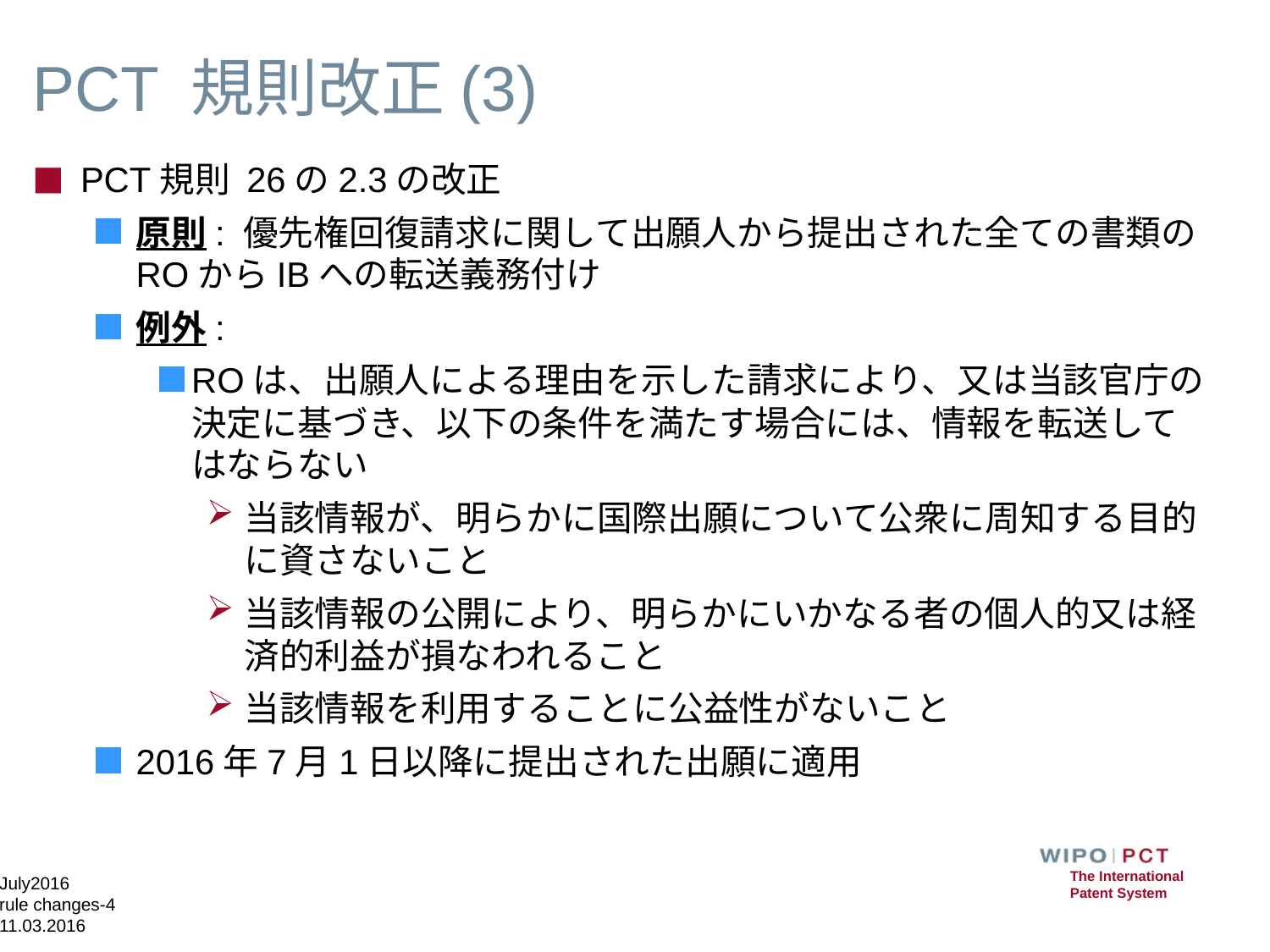

# PCT 規則改正(3)
PCT規則 26の2.3の改正
原則: 優先権回復請求に関して出願人から提出された全ての書類のROからIBへの転送義務付け
例外:
ROは、出願人による理由を示した請求により、又は当該官庁の決定に基づき、以下の条件を満たす場合には、情報を転送してはならない
当該情報が、明らかに国際出願について公衆に周知する目的に資さないこと
当該情報の公開により、明らかにいかなる者の個人的又は経済的利益が損なわれること
当該情報を利用することに公益性がないこと
2016年7月1日以降に提出された出願に適用